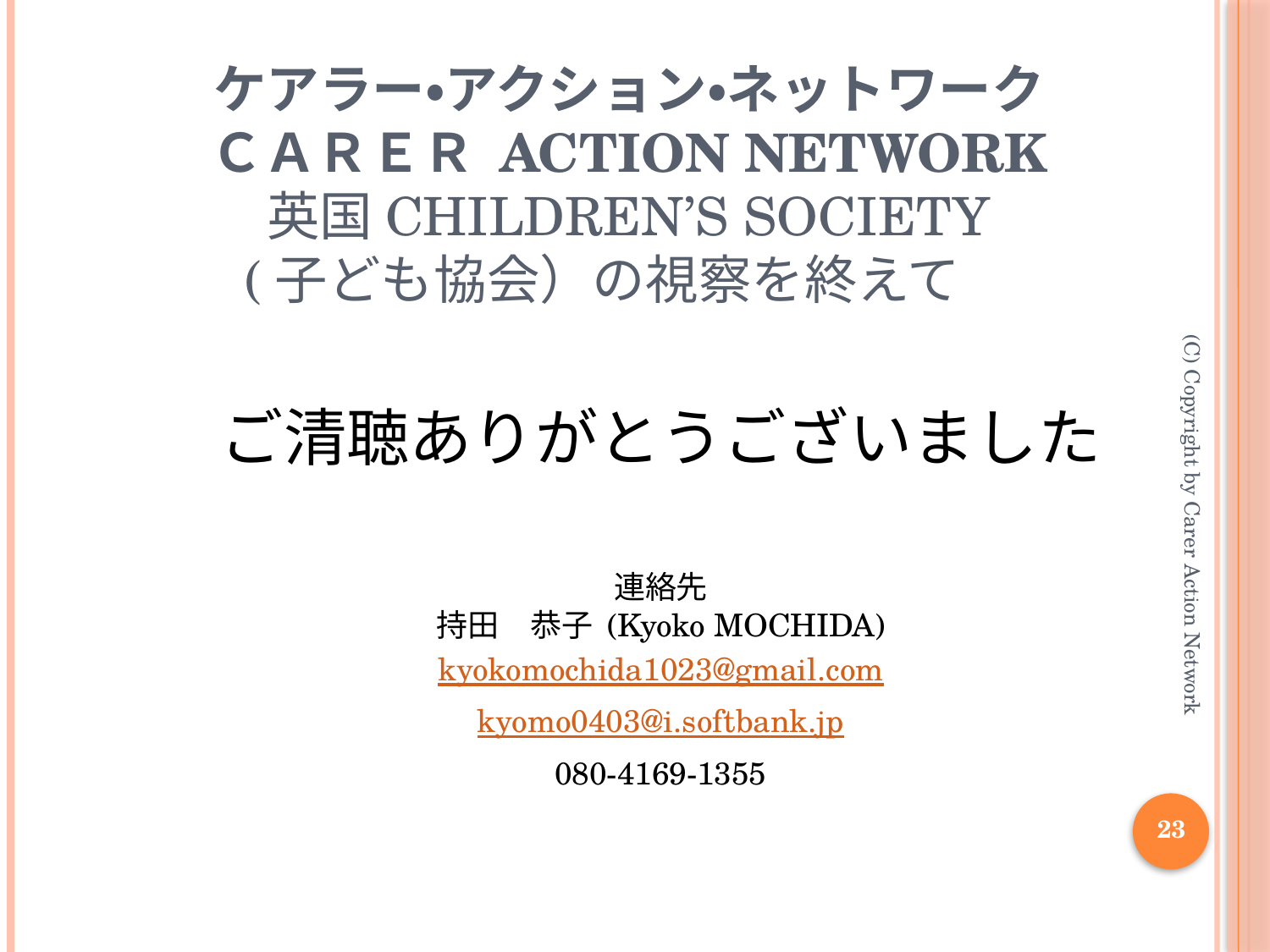

# ケアラー・アクション・ネットワーク Ｃａｒｅｒ Action Network 英国Children’s Society (子ども協会）の視察を終えて

ご清聴ありがとうございました

連絡先
持田　恭子 (Kyoko MOCHIDA)
kyokomochida1023@gmail.com
kyomo0403@i.softbank.jp
080-4169-1355

(C) Copyright by Carer Action Network
23